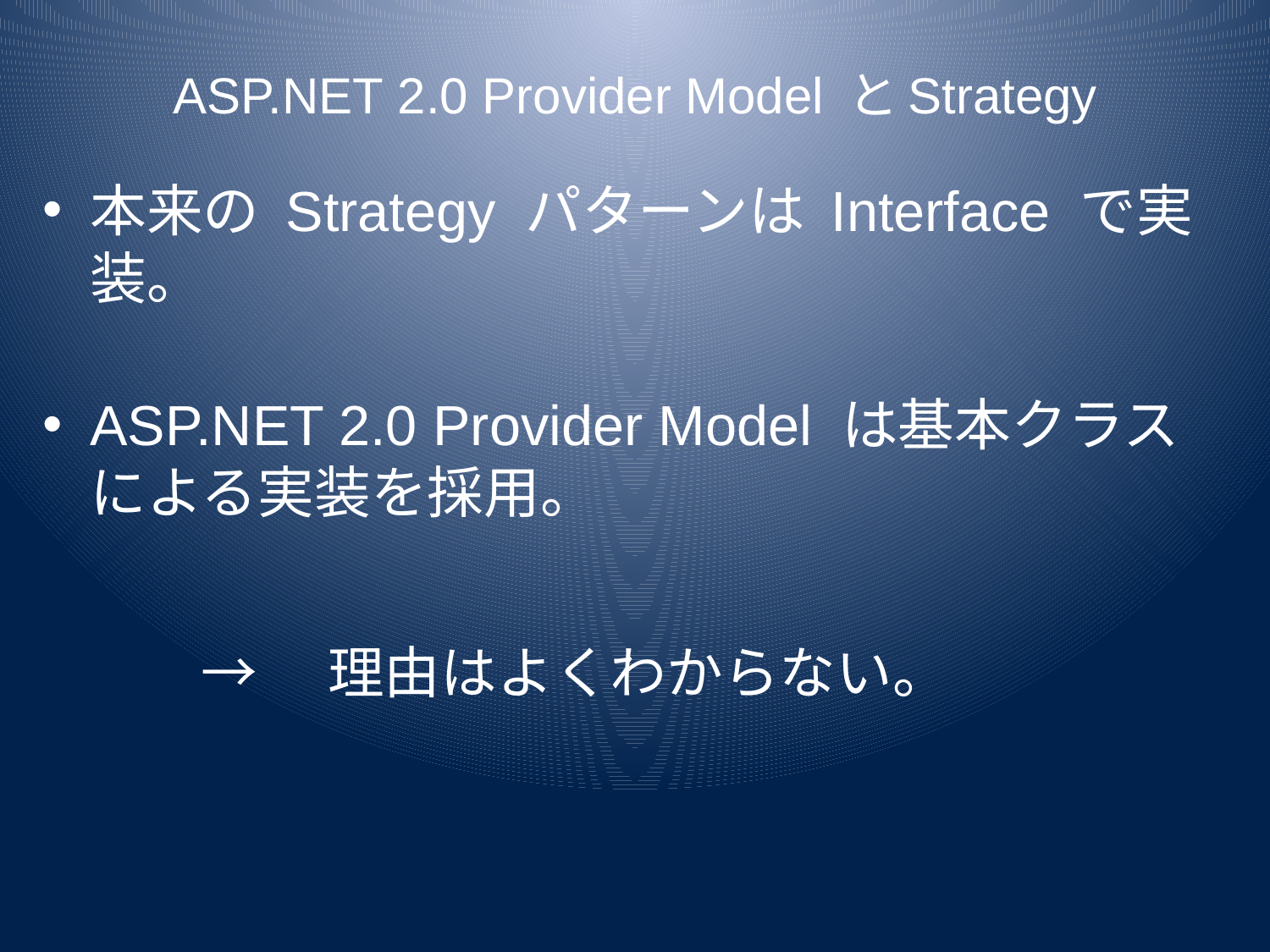

# ASP.NET 2.0 Provider Model とStrategy
本来の Strategy パターンは Interface で実装。
ASP.NET 2.0 Provider Model は基本クラスによる実装を採用。
→　理由はよくわからない。